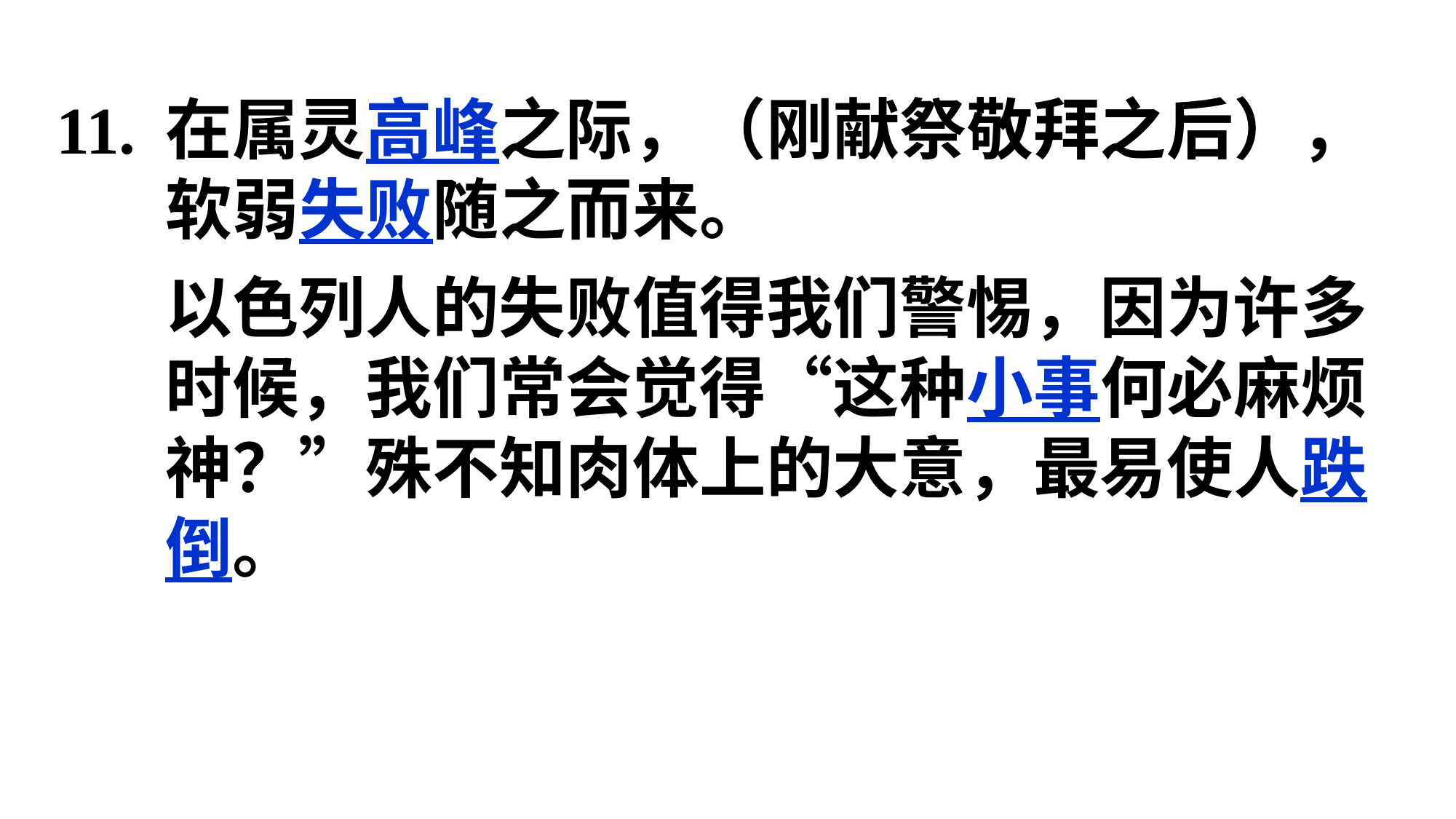

11.	在属灵高峰之际，（刚献祭敬拜之后），软弱失败随之而来。
	以色列人的失败值得我们警惕，因为许多时候，我们常会觉得“这种小事何必麻烦神？”殊不知肉体上的大意，最易使人跌倒。